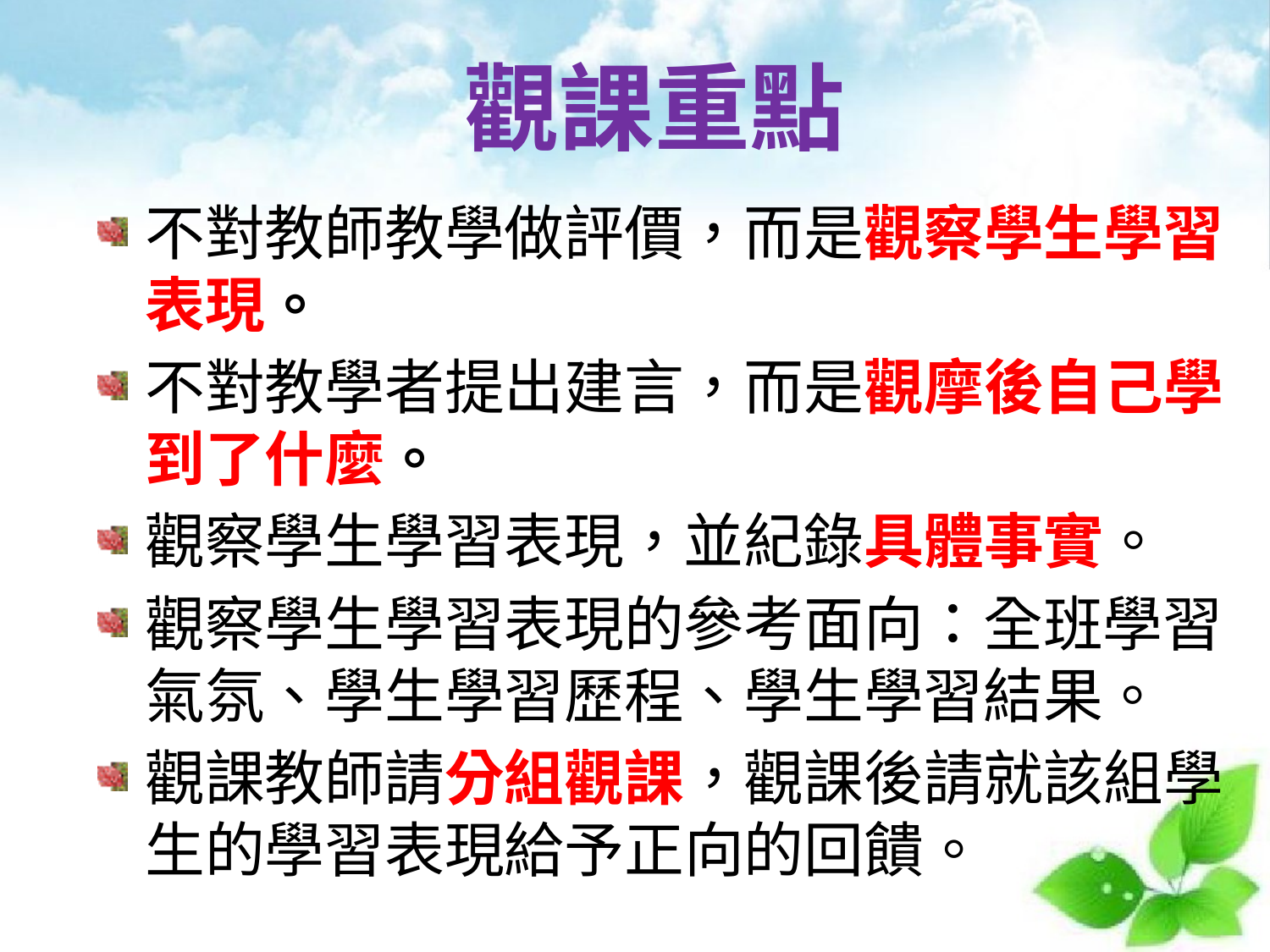

觀課重點
不對教師教學做評價，而是觀察學生學習表現。
不對教學者提出建言，而是觀摩後自己學到了什麼。
觀察學生學習表現，並紀錄具體事實。
觀察學生學習表現的參考面向：全班學習氣氛、學生學習歷程、學生學習結果。
觀課教師請分組觀課，觀課後請就該組學生的學習表現給予正向的回饋。